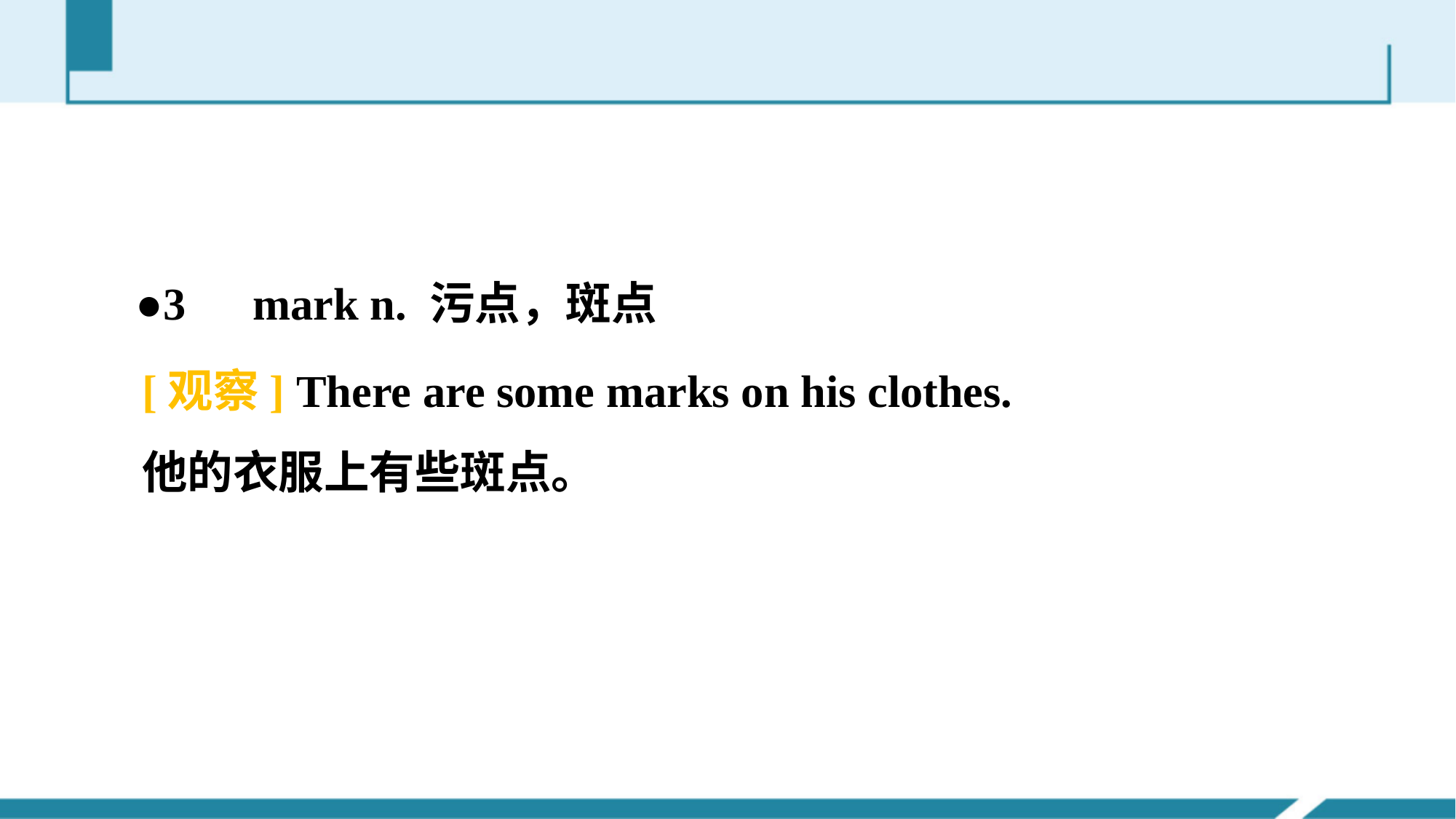

●3　mark n. 污点，斑点
[观察] There are some marks on his clothes.
他的衣服上有些斑点。